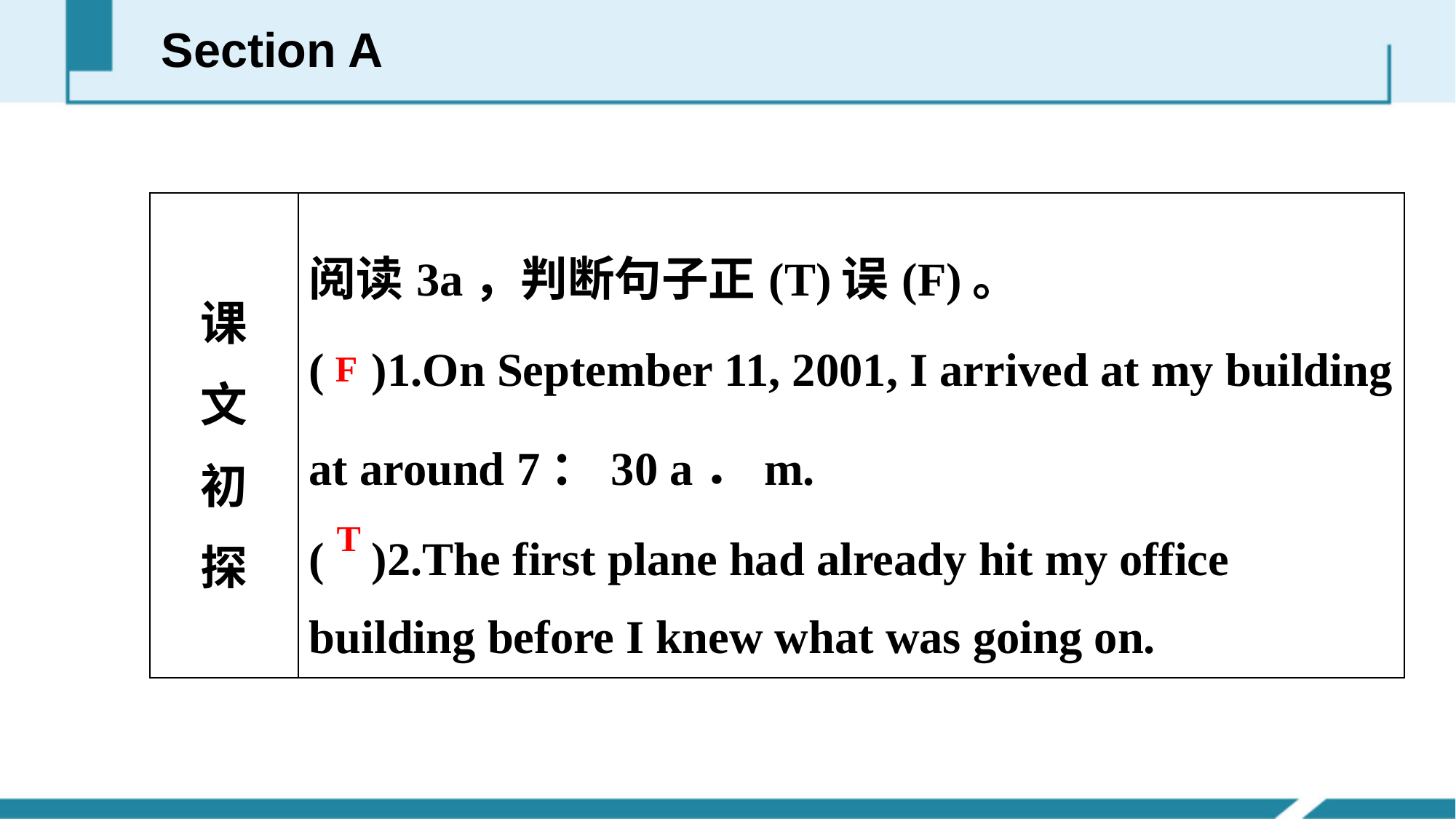

Section A
| 课 文 初 探 | 阅读3a，判断句子正(T)误(F)。 ( )1.On September 11, 2001, I arrived at my building at around 7：30 a．m. ( )2.The first plane had already hit my office building before I knew what was going on. |
| --- | --- |
F
T